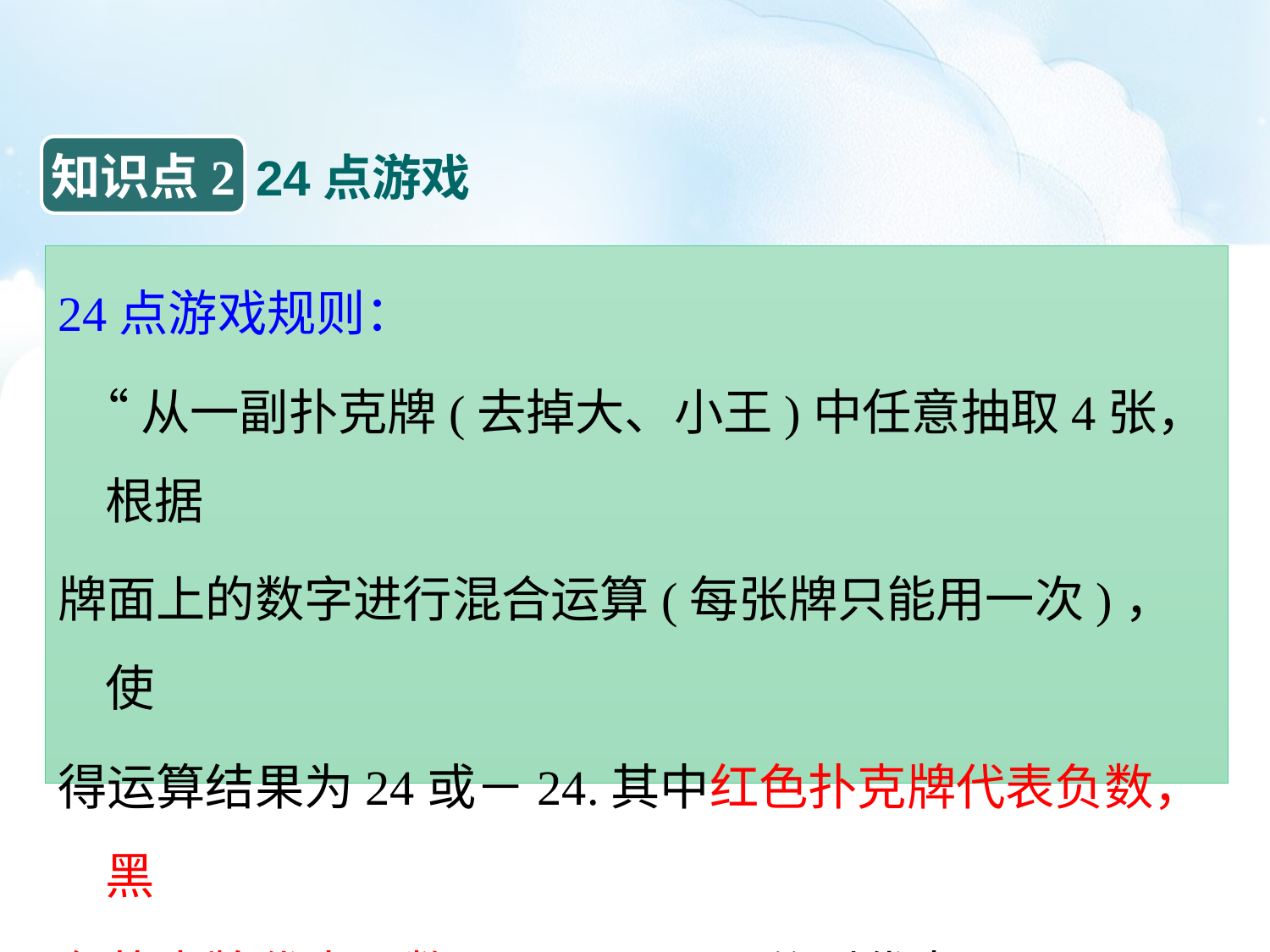

知识点2
24点游戏
24点游戏规则：
  “从一副扑克牌(去掉大、小王)中任意抽取4张，根据
牌面上的数字进行混合运算(每张牌只能用一次)，使
得运算结果为24或－24.其中红色扑克牌代表负数，黑
色扑克牌代表正数，J、Q、K分别代表11、12、13”.